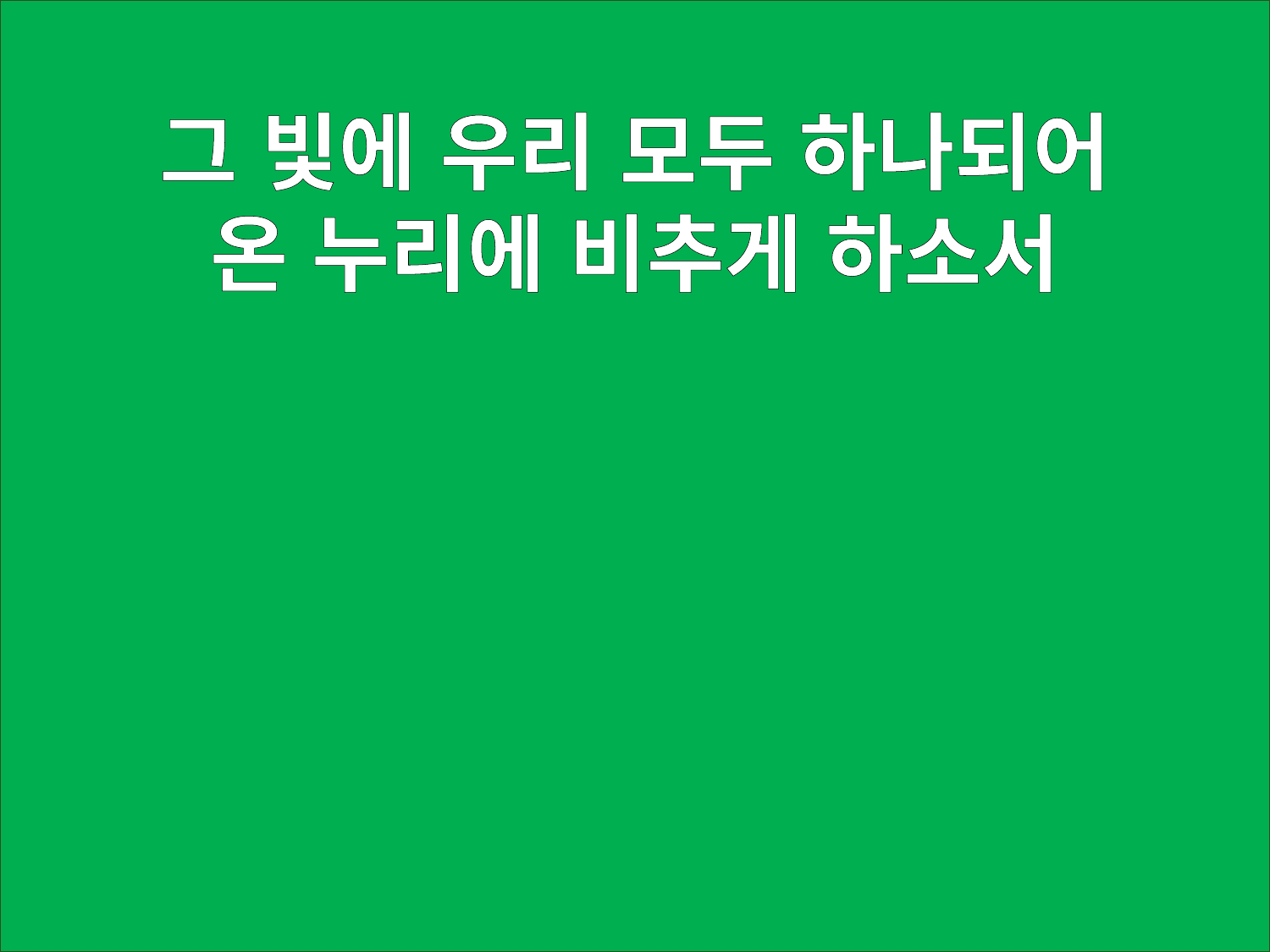

그 빛에 우리 모두 하나되어
온 누리에 비추게 하소서